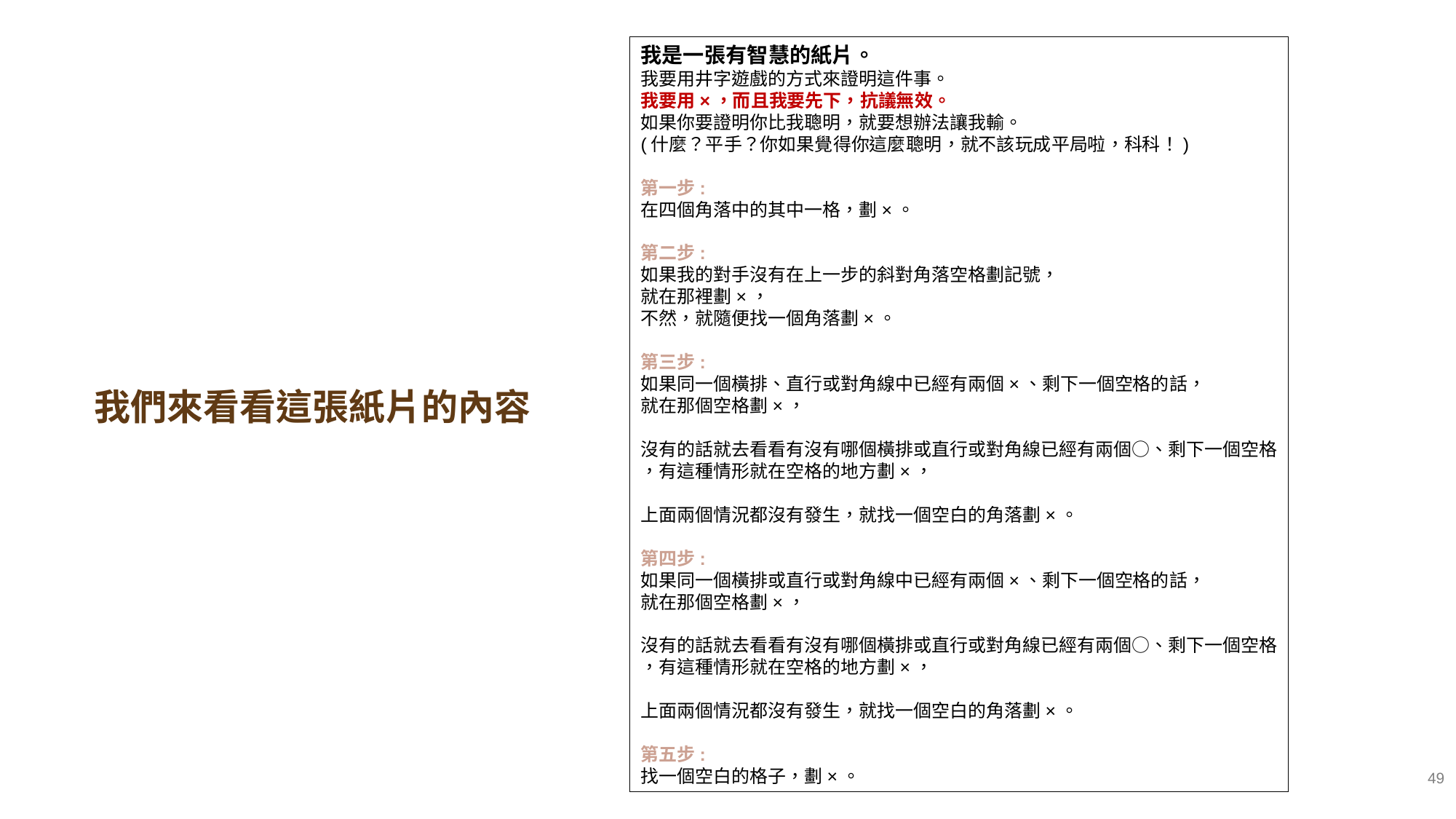

我是一張有智慧的紙片。
我要用井字遊戲的方式來證明這件事。
我要用×，而且我要先下，抗議無效。
如果你要證明你比我聰明，就要想辦法讓我輸。
(什麼？平手？你如果覺得你這麼聰明，就不該玩成平局啦，科科！)

第一步:
在四個角落中的其中一格，劃×。

第二步:
如果我的對手沒有在上一步的斜對角落空格劃記號，
就在那裡劃×，
不然，就隨便找一個角落劃×。

第三步:
如果同一個橫排、直行或對角線中已經有兩個×、剩下一個空格的話，
就在那個空格劃×，

沒有的話就去看看有沒有哪個橫排或直行或對角線已經有兩個○、剩下一個空格
，有這種情形就在空格的地方劃×，

上面兩個情況都沒有發生，就找一個空白的角落劃×。

第四步:
如果同一個橫排或直行或對角線中已經有兩個×、剩下一個空格的話，
就在那個空格劃×，

沒有的話就去看看有沒有哪個橫排或直行或對角線已經有兩個○、剩下一個空格
，有這種情形就在空格的地方劃×，

上面兩個情況都沒有發生，就找一個空白的角落劃×。

第五步:
找一個空白的格子，劃×。
我們來看看這張紙片的內容
49